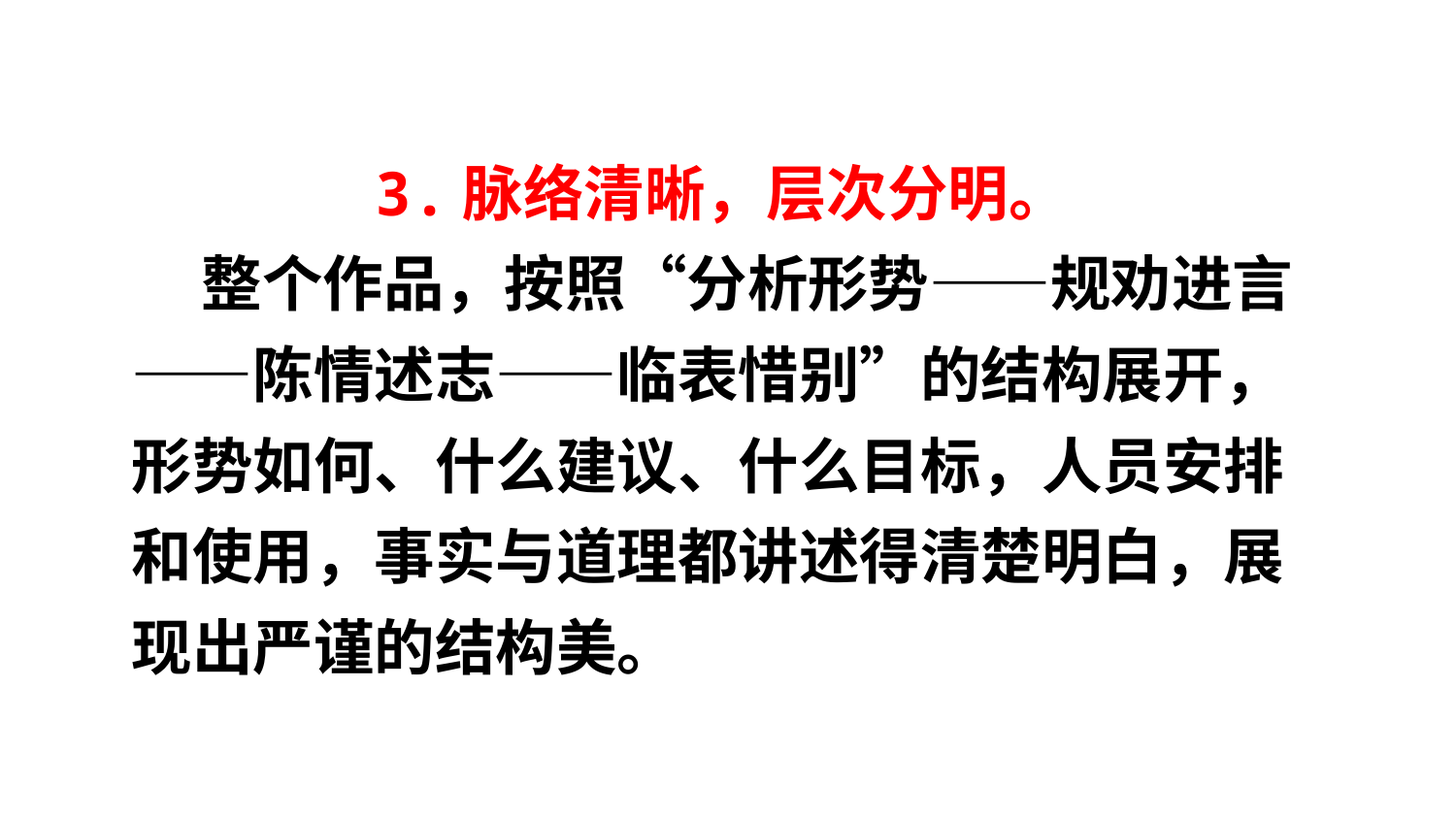

3.脉络清晰，层次分明。
    整个作品，按照“分析形势——规劝进言——陈情述志——临表惜别”的结构展开，形势如何、什么建议、什么目标，人员安排和使用，事实与道理都讲述得清楚明白，展现出严谨的结构美。